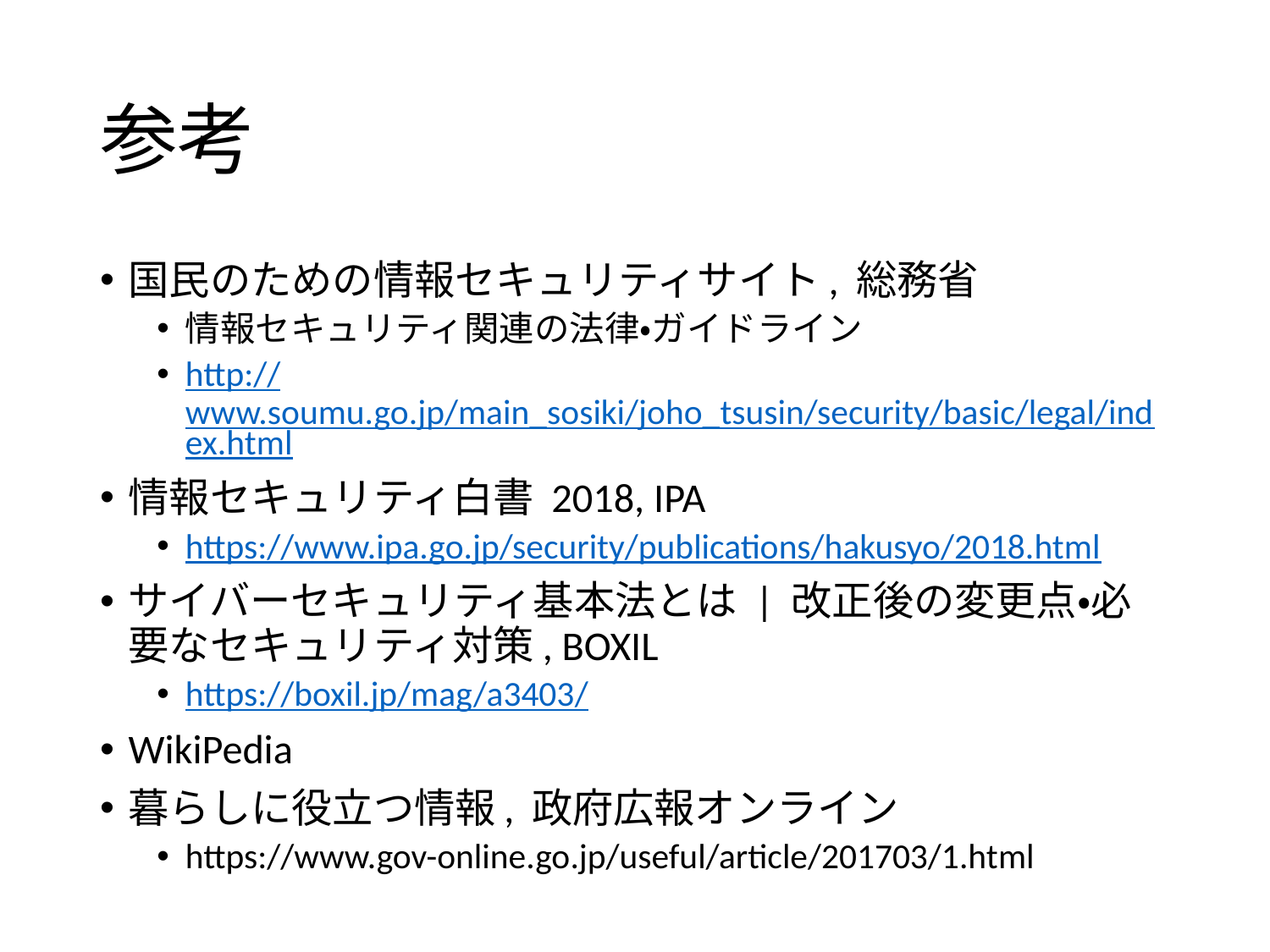

# 参考
国民のための情報セキュリティサイト, 総務省
情報セキュリティ関連の法律・ガイドライン
http://www.soumu.go.jp/main_sosiki/joho_tsusin/security/basic/legal/index.html
情報セキュリティ白書 2018, IPA
https://www.ipa.go.jp/security/publications/hakusyo/2018.html
サイバーセキュリティ基本法とは | 改正後の変更点・必要なセキュリティ対策, BOXIL
https://boxil.jp/mag/a3403/
WikiPedia
暮らしに役立つ情報, 政府広報オンライン
https://www.gov-online.go.jp/useful/article/201703/1.html